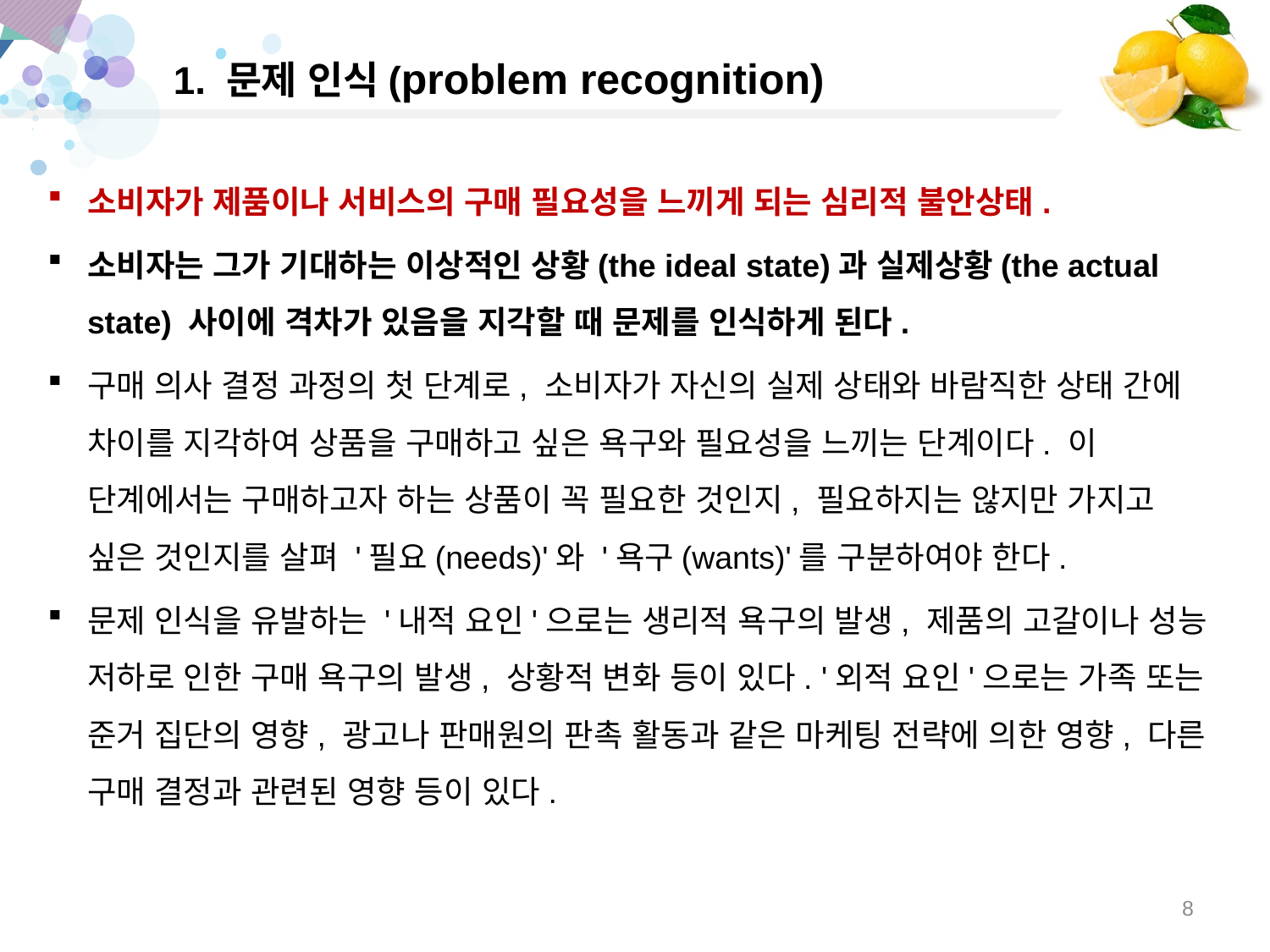

# 1. 문제 인식(problem recognition)
소비자가 제품이나 서비스의 구매 필요성을 느끼게 되는 심리적 불안상태.
소비자는 그가 기대하는 이상적인 상황(the ideal state)과 실제상황(the actual state) 사이에 격차가 있음을 지각할 때 문제를 인식하게 된다.
구매 의사 결정 과정의 첫 단계로, 소비자가 자신의 실제 상태와 바람직한 상태 간에 차이를 지각하여 상품을 구매하고 싶은 욕구와 필요성을 느끼는 단계이다. 이 단계에서는 구매하고자 하는 상품이 꼭 필요한 것인지, 필요하지는 않지만 가지고 싶은 것인지를 살펴 '필요(needs)'와 '욕구(wants)'를 구분하여야 한다.
문제 인식을 유발하는 '내적 요인'으로는 생리적 욕구의 발생, 제품의 고갈이나 성능 저하로 인한 구매 욕구의 발생, 상황적 변화 등이 있다. '외적 요인'으로는 가족 또는 준거 집단의 영향, 광고나 판매원의 판촉 활동과 같은 마케팅 전략에 의한 영향, 다른 구매 결정과 관련된 영향 등이 있다.

8